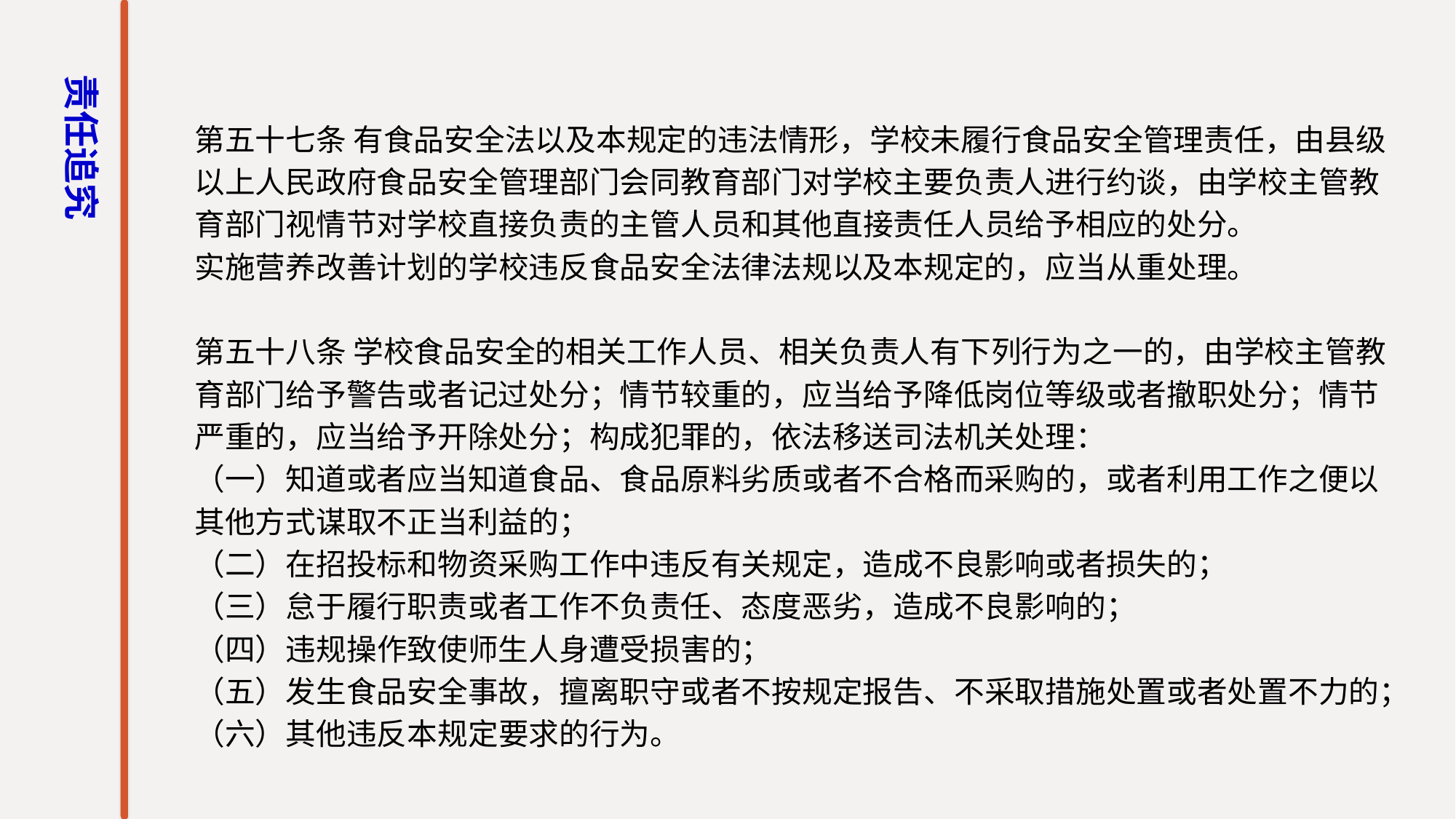

责任追究
第五十七条 有食品安全法以及本规定的违法情形，学校未履行食品安全管理责任，由县级以上人民政府食品安全管理部门会同教育部门对学校主要负责人进行约谈，由学校主管教育部门视情节对学校直接负责的主管人员和其他直接责任人员给予相应的处分。
实施营养改善计划的学校违反食品安全法律法规以及本规定的，应当从重处理。

第五十八条 学校食品安全的相关工作人员、相关负责人有下列行为之一的，由学校主管教育部门给予警告或者记过处分；情节较重的，应当给予降低岗位等级或者撤职处分；情节严重的，应当给予开除处分；构成犯罪的，依法移送司法机关处理：
（一）知道或者应当知道食品、食品原料劣质或者不合格而采购的，或者利用工作之便以其他方式谋取不正当利益的；
（二）在招投标和物资采购工作中违反有关规定，造成不良影响或者损失的；
（三）怠于履行职责或者工作不负责任、态度恶劣，造成不良影响的；
（四）违规操作致使师生人身遭受损害的；
（五）发生食品安全事故，擅离职守或者不按规定报告、不采取措施处置或者处置不力的；
（六）其他违反本规定要求的行为。